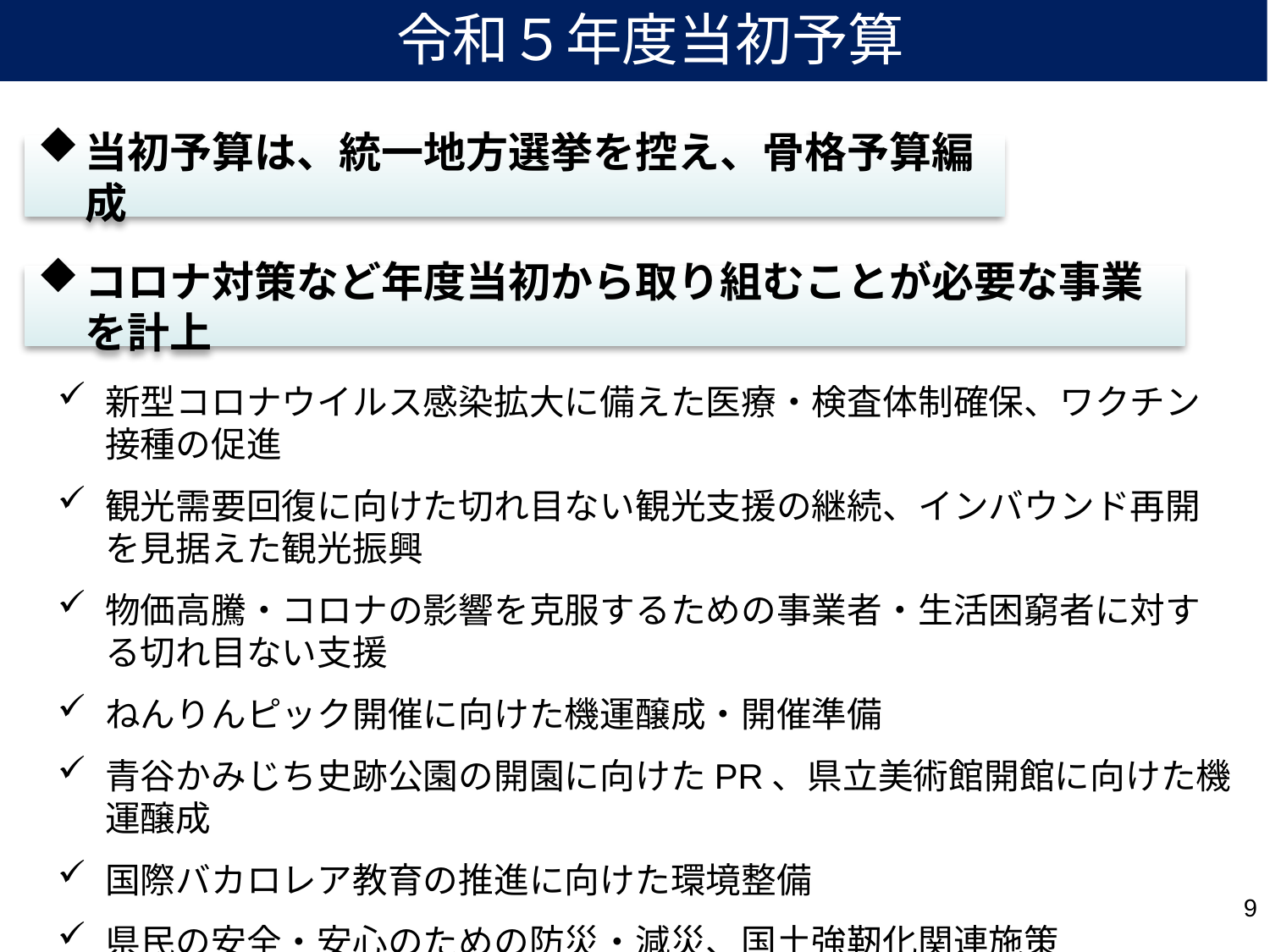

令和５年度当初予算
当初予算は、統一地方選挙を控え、骨格予算編成
コロナ対策など年度当初から取り組むことが必要な事業を計上
新型コロナウイルス感染拡大に備えた医療・検査体制確保、ワクチン接種の促進
観光需要回復に向けた切れ目ない観光支援の継続、インバウンド再開を見据えた観光振興
物価高騰・コロナの影響を克服するための事業者・生活困窮者に対する切れ目ない支援
ねんりんピック開催に向けた機運醸成・開催準備
青谷かみじち史跡公園の開園に向けたPR、県立美術館開館に向けた機運醸成
国際バカロレア教育の推進に向けた環境整備
県民の安全・安心のための防災・減災、国土強靭化関連施策
9